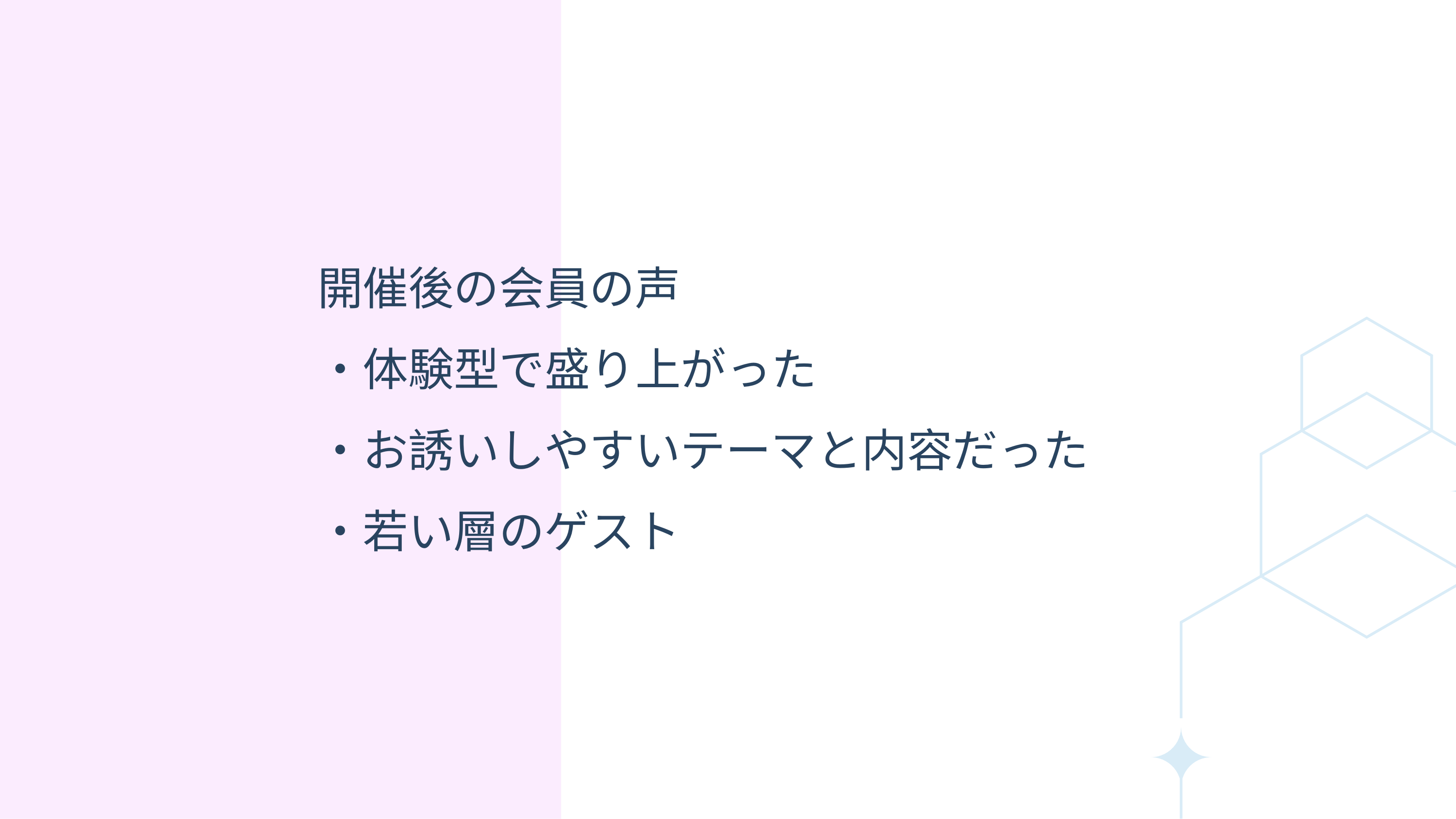

開催後の会員の声
・体験型で盛り上がった
・お誘いしやすいテーマと内容だった
・若い層のゲスト